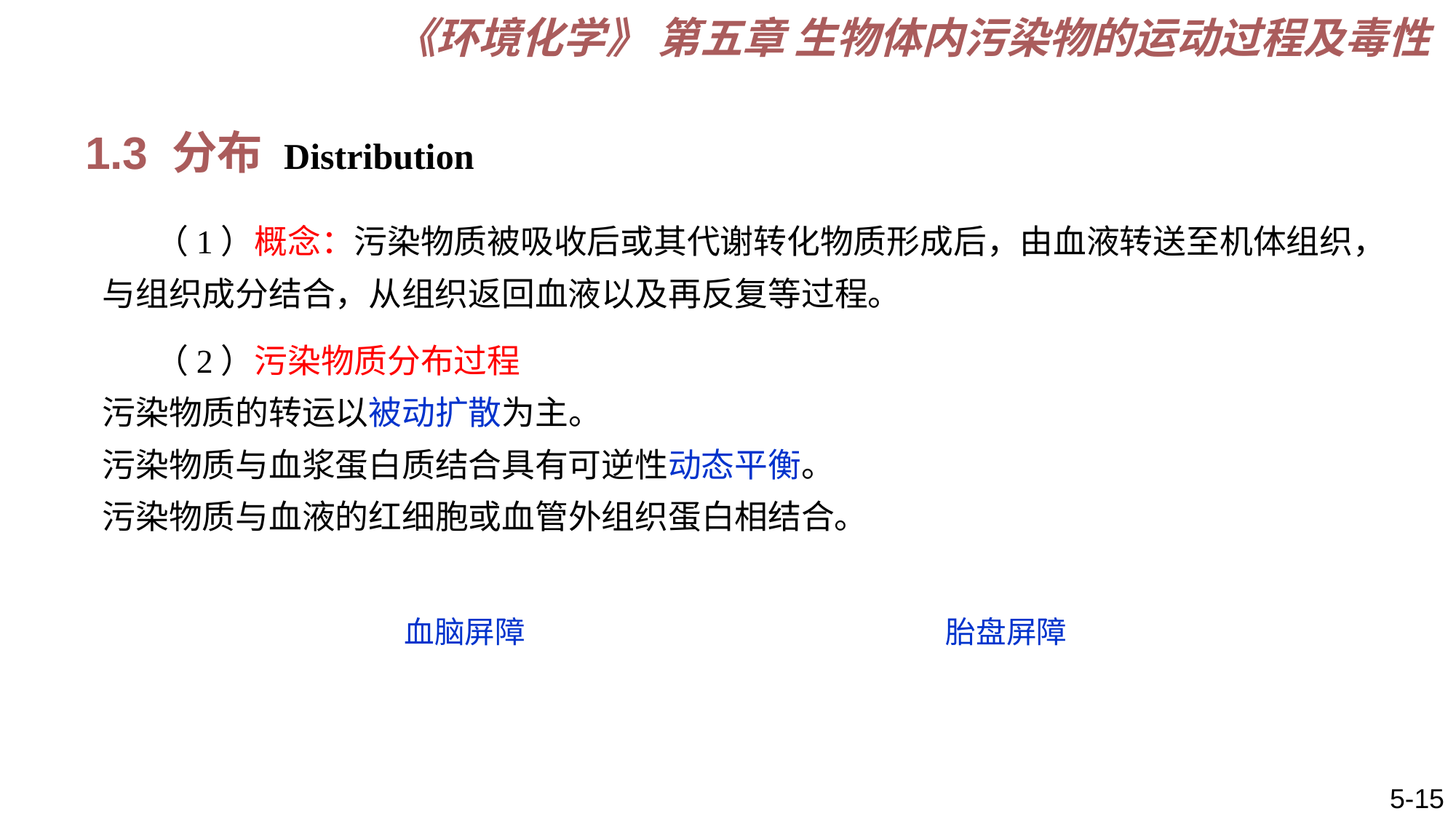

《环境化学》 第五章 生物体内污染物的运动过程及毒性
1.3 分布 Distribution
      （1）概念：污染物质被吸收后或其代谢转化物质形成后，由血液转送至机体组织，与组织成分结合，从组织返回血液以及再反复等过程。
      （2）污染物质分布过程
污染物质的转运以被动扩散为主。
污染物质与血浆蛋白质结合具有可逆性动态平衡。
污染物质与血液的红细胞或血管外组织蛋白相结合。
血脑屏障
胎盘屏障
5-15